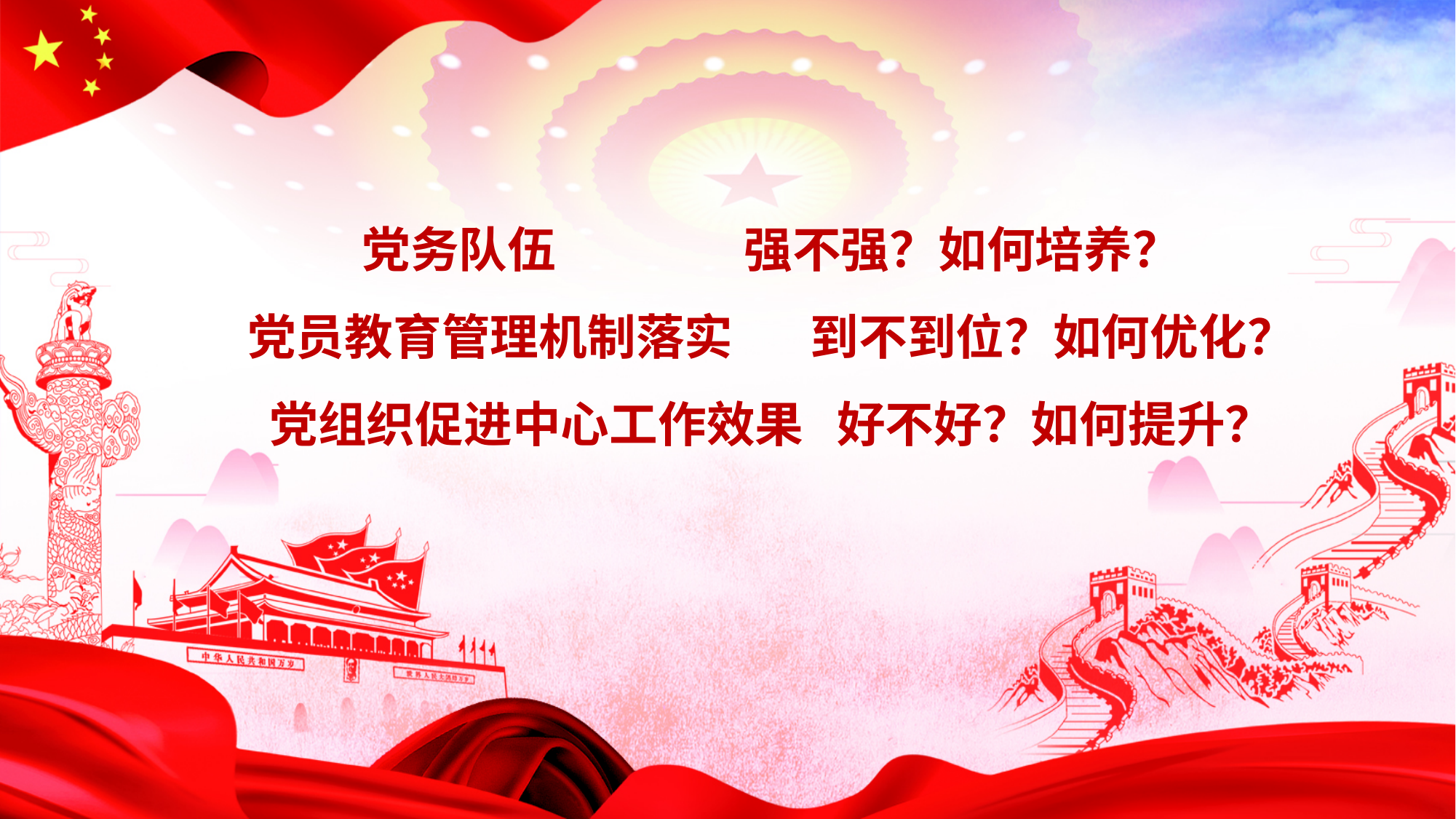

党务队伍                 强不强？如何培养？
党员教育管理机制落实       到不到位？如何优化？
党组织促进中心工作效果   好不好？如何提升？